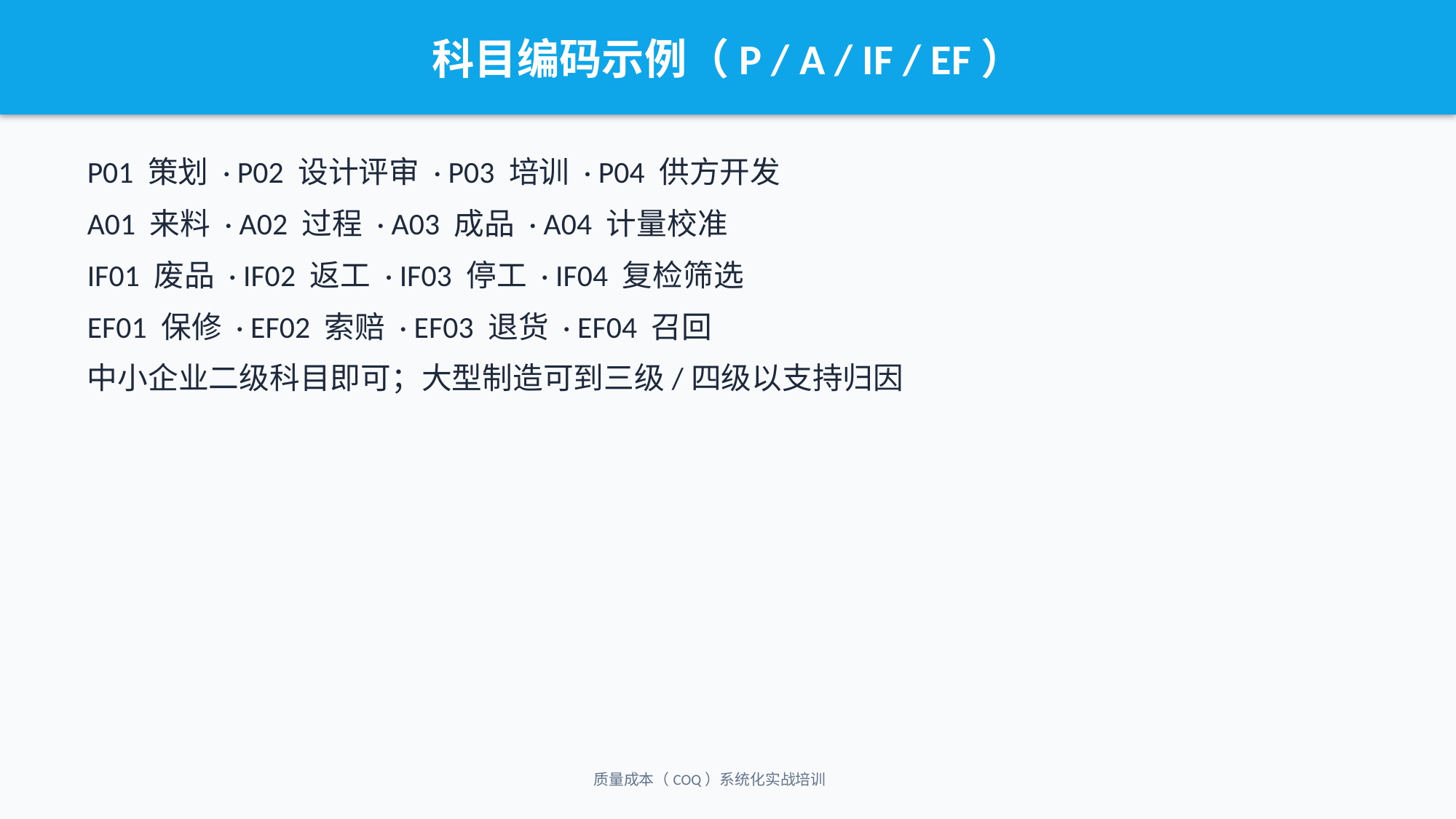

科目编码示例（P / A / IF / EF）
P01 策划 · P02 设计评审 · P03 培训 · P04 供方开发
A01 来料 · A02 过程 · A03 成品 · A04 计量校准
IF01 废品 · IF02 返工 · IF03 停工 · IF04 复检筛选
EF01 保修 · EF02 索赔 · EF03 退货 · EF04 召回
中小企业二级科目即可；大型制造可到三级/四级以支持归因
质量成本（COQ）系统化实战培训